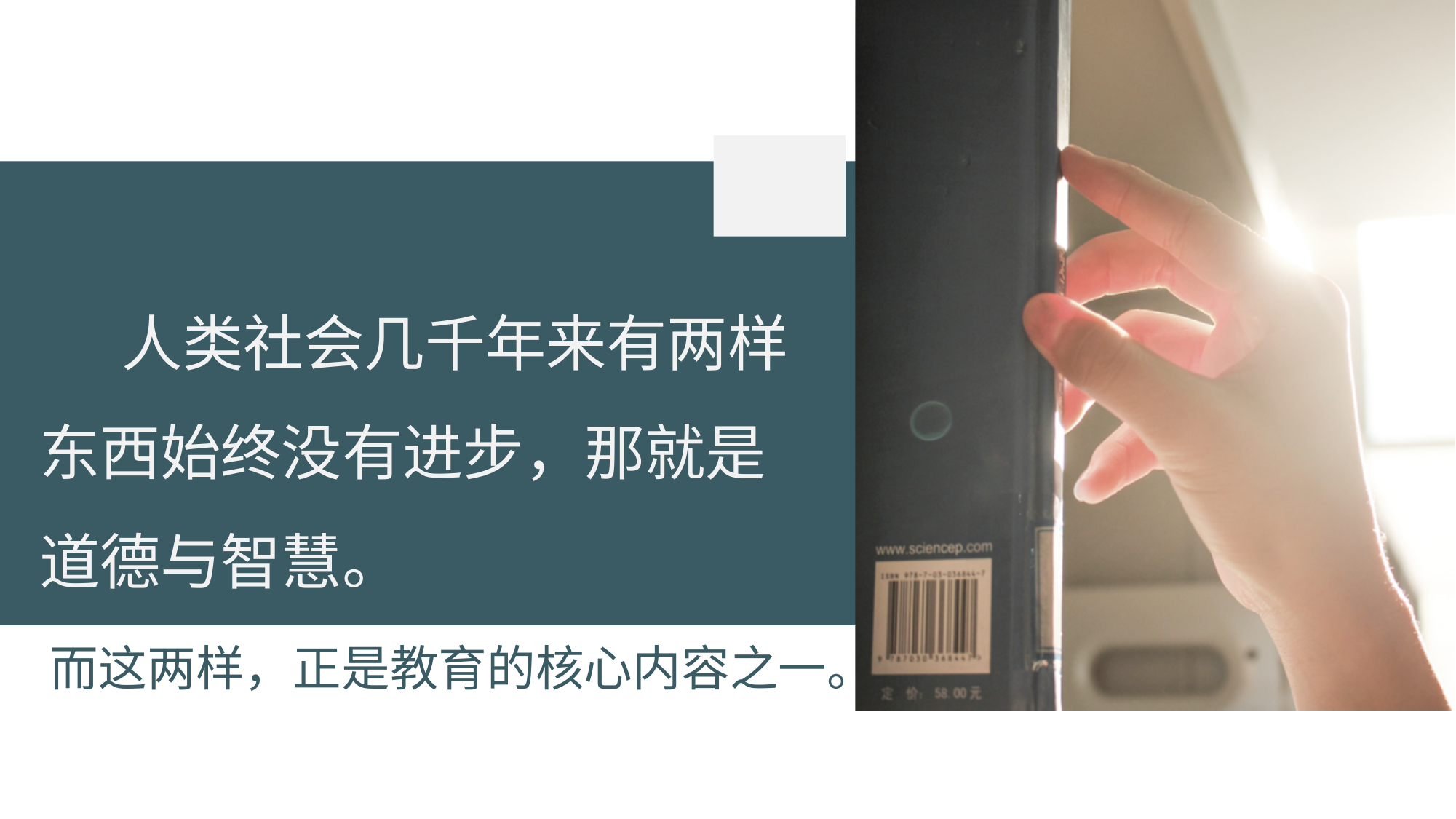

人类社会几千年来有两样东西始终没有进步，那就是道德与智慧。
而这两样，正是教育的核心内容之一。